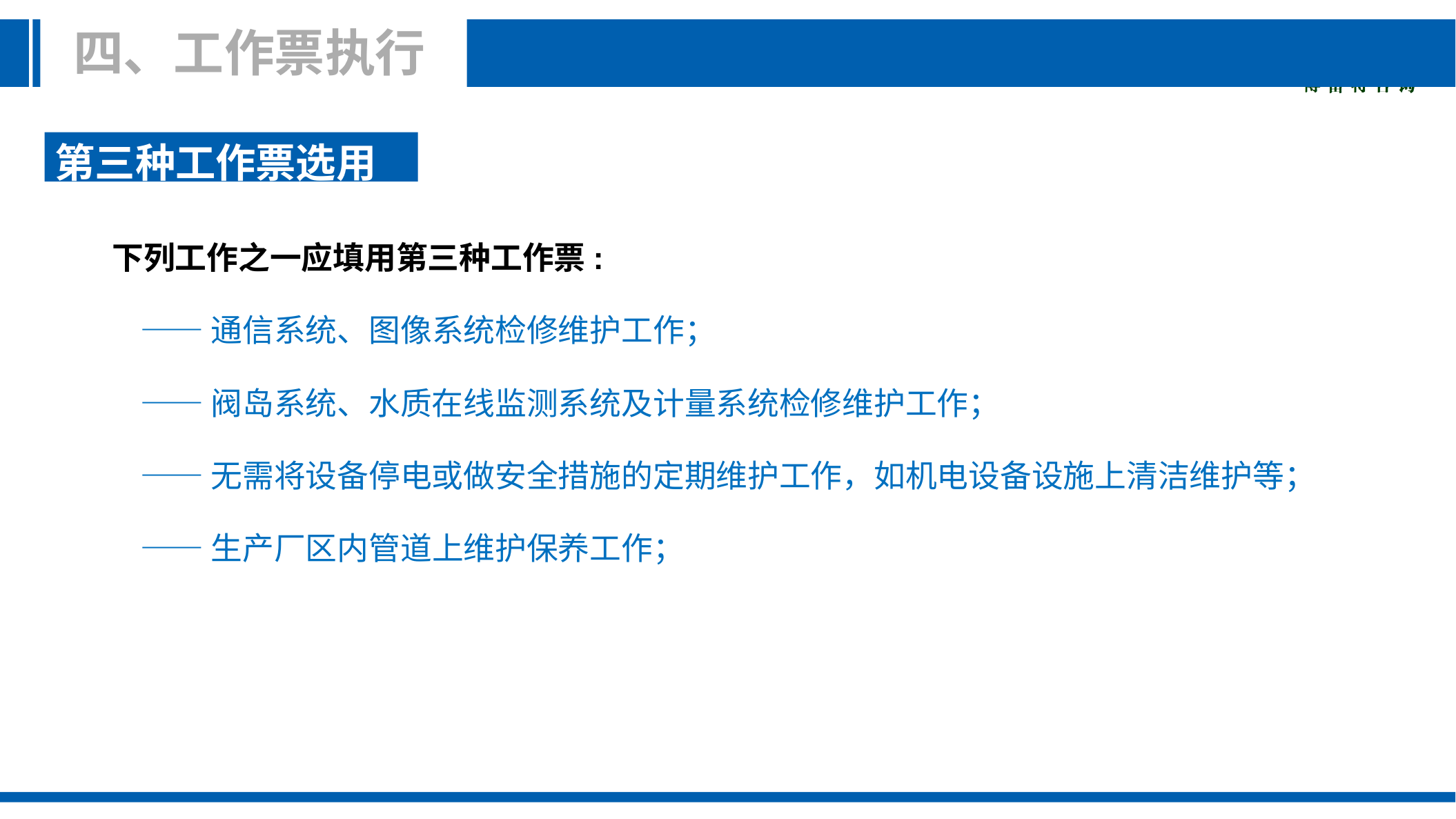

四、工作票执行
第三种工作票选用
下列工作之一应填用第三种工作票:
    ——通信系统、图像系统检修维护工作；
    ——阀岛系统、水质在线监测系统及计量系统检修维护工作；
    ——无需将设备停电或做安全措施的定期维护工作，如机电设备设施上清洁维护等；
    ——生产厂区内管道上维护保养工作；